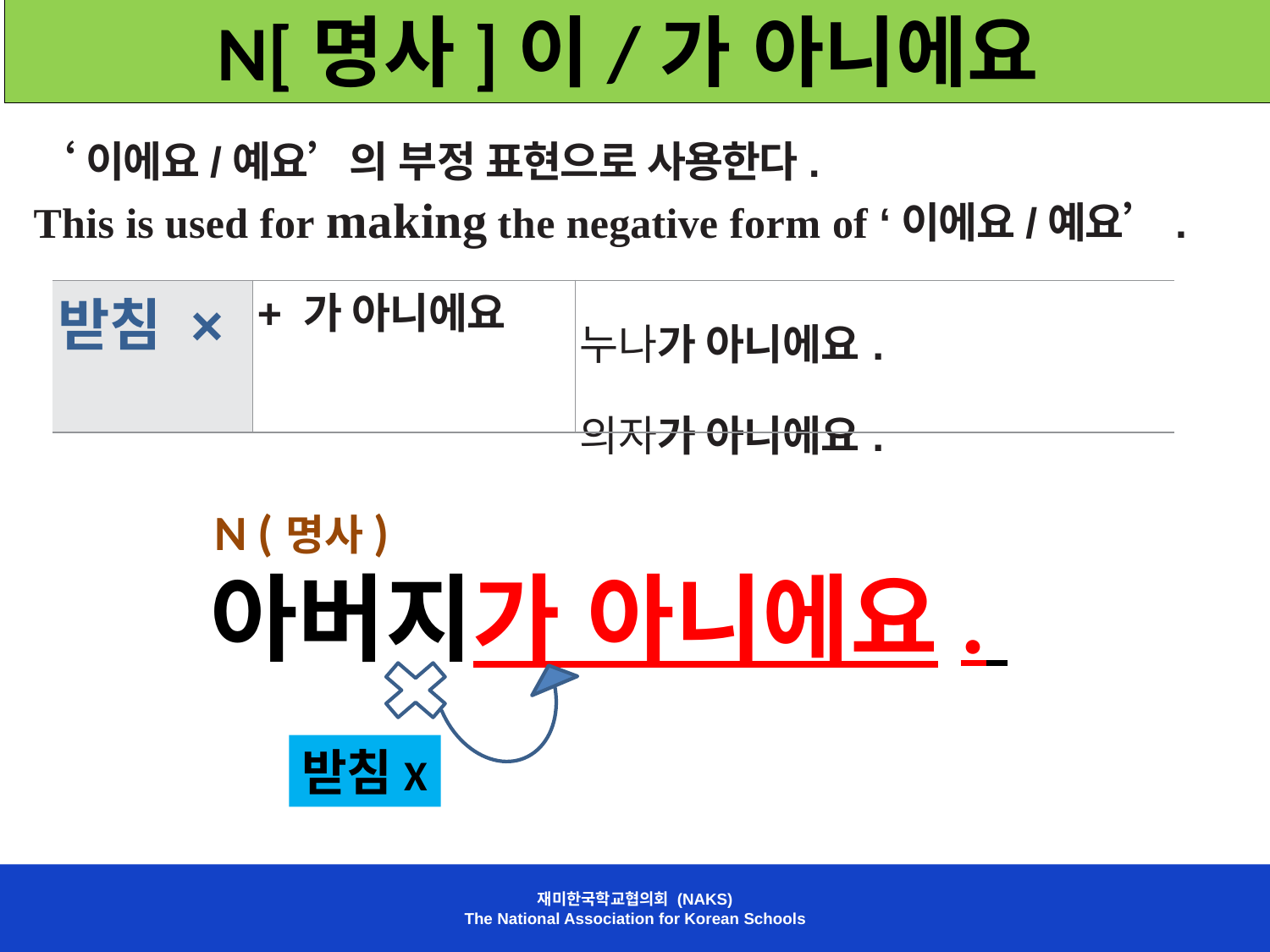

N[명사]이/가 아니에요
‘이에요/예요’의 부정 표현으로 사용한다.
This is used for making the negative form of ‘이에요/예요’.
| 받침 × | + 가 아니에요 | 누나가 아니에요. 의자가 아니에요. |
| --- | --- | --- |
N (명사)
 아버지가 아니에요.

받침X
재미한국학교협의회 (NAKS)
The National Association for Korean Schools